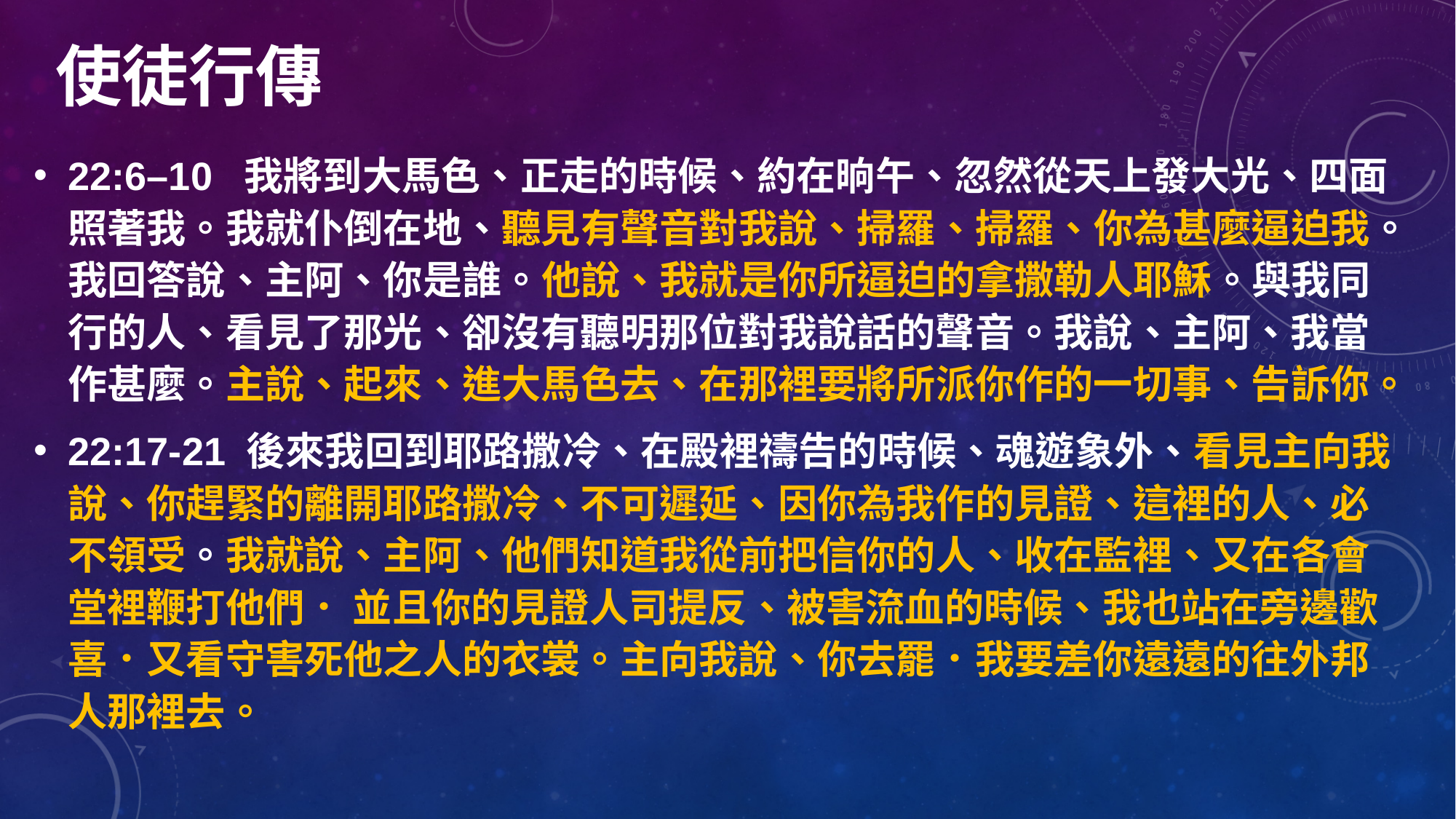

# 使徒行傳
22:6–10  我將到大馬色、正走的時候、約在晌午、忽然從天上發大光、四面照著我。我就仆倒在地、聽見有聲音對我說、掃羅、掃羅、你為甚麼逼迫我。我回答說、主阿、你是誰。他說、我就是你所逼迫的拿撒勒人耶穌。與我同行的人、看見了那光、卻沒有聽明那位對我說話的聲音。我說、主阿、我當作甚麼。主說、起來、進大馬色去、在那裡要將所派你作的一切事、告訴你。
22:17-21 後來我回到耶路撒冷、在殿裡禱告的時候、魂遊象外、看見主向我說、你趕緊的離開耶路撒冷、不可遲延、因你為我作的見證、這裡的人、必不領受。我就說、主阿、他們知道我從前把信你的人、收在監裡、又在各會堂裡鞭打他們． 並且你的見證人司提反、被害流血的時候、我也站在旁邊歡喜．又看守害死他之人的衣裳。主向我說、你去罷．我要差你遠遠的往外邦人那裡去。